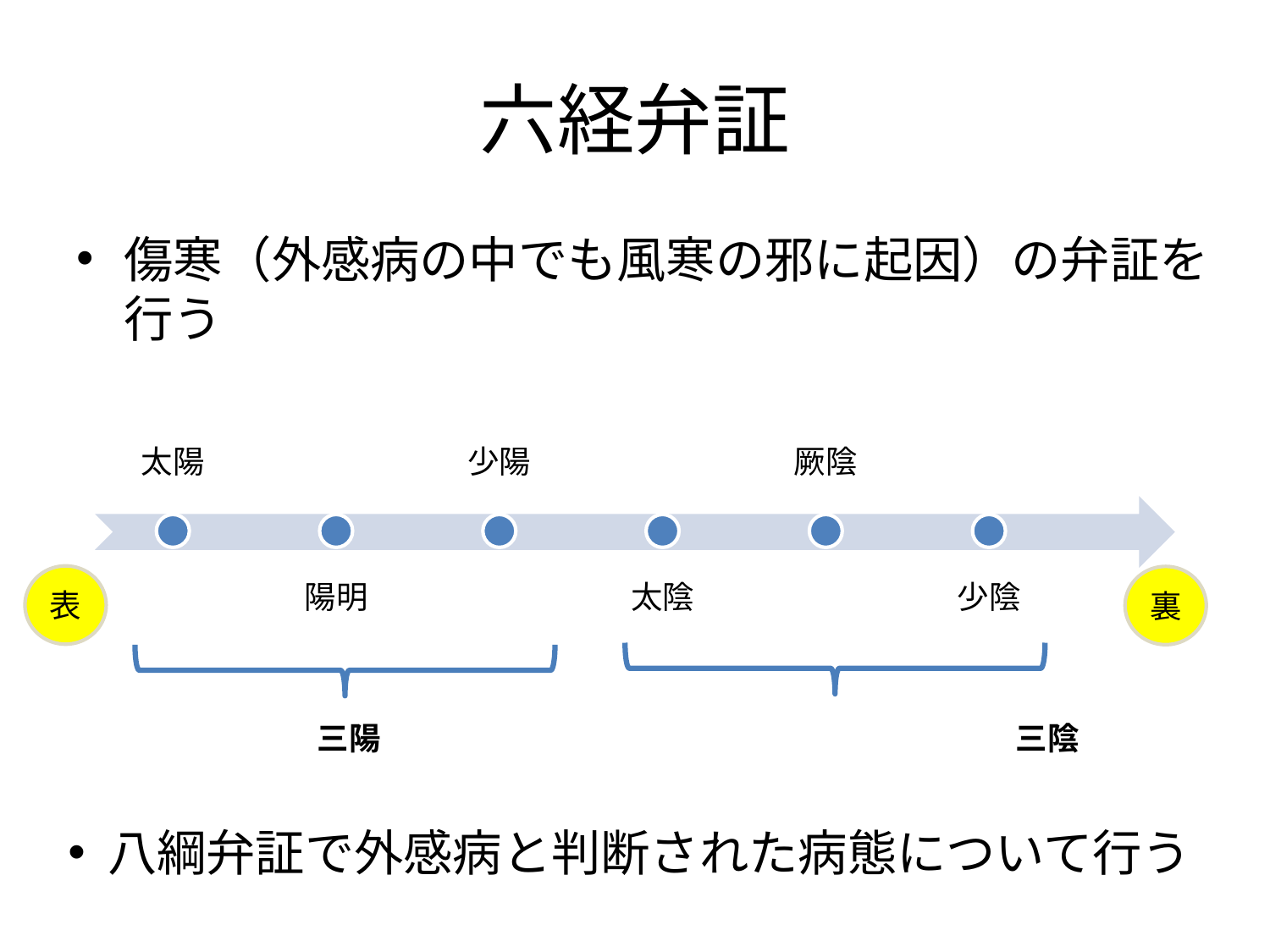

# 六経弁証
傷寒（外感病の中でも風寒の邪に起因）の弁証を行う
太陽
陽明
少陽
太陰
厥陰
少陰

表
裏
三陽　　　　　　　　　　　　　　　　　　　　三陰
八綱弁証で外感病と判断された病態について行う